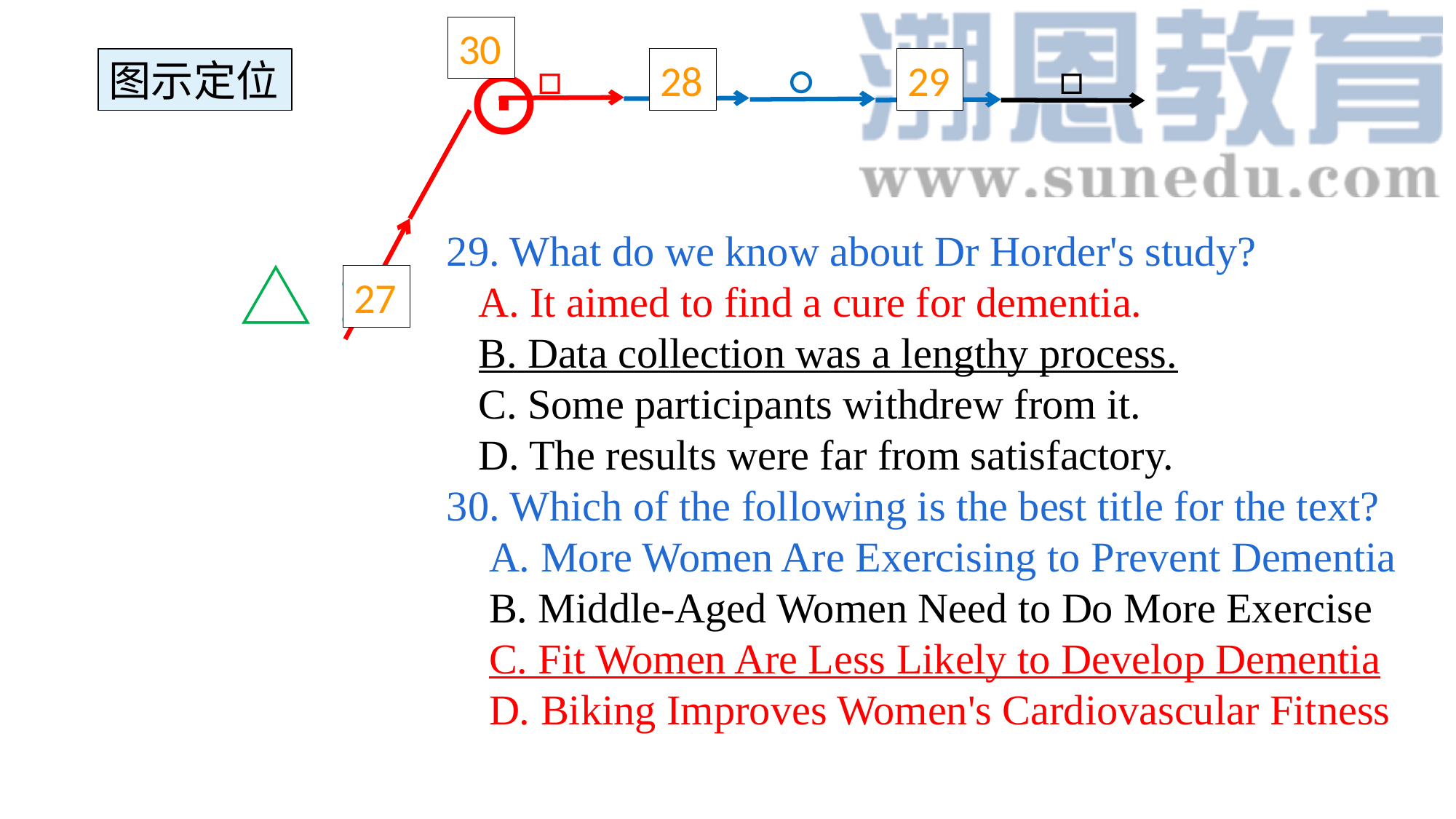

30
⊙
□
□
○
○
图示定位
28
○
29
29. What do we know about Dr Horder's study?
   A. It aimed to find a cure for dementia.
   B. Data collection was a lengthy process.
   C. Some participants withdrew from it.
   D. The results were far from satisfactory.
30. Which of the following is the best title for the text?
    A. More Women Are Exercising to Prevent Dementia
    B. Middle-Aged Women Need to Do More Exercise
    C. Fit Women Are Less Likely to Develop Dementia
    D. Biking Improves Women's Cardiovascular Fitness
△：
27